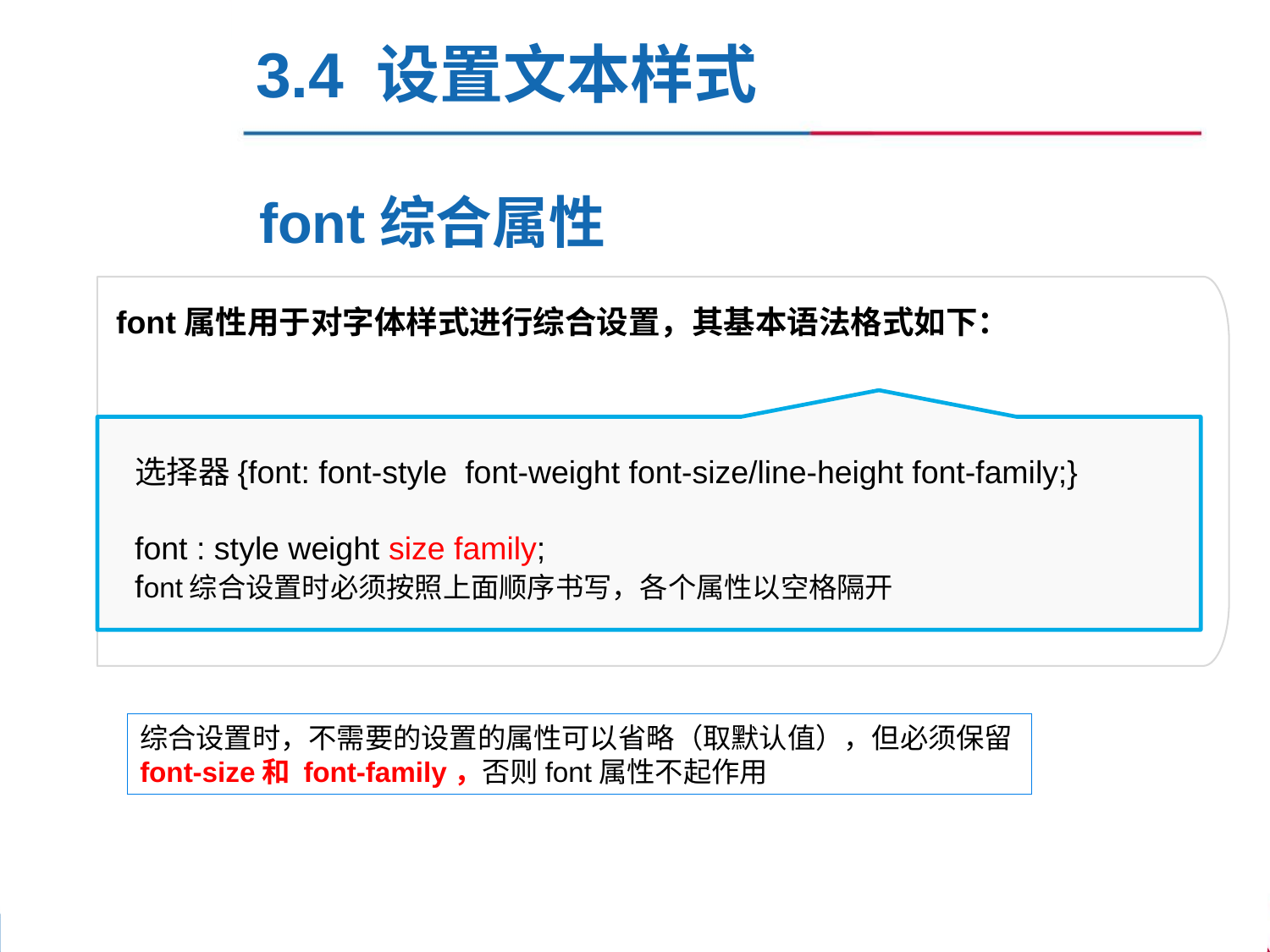

3.4 设置文本样式
font综合属性
font属性用于对字体样式进行综合设置，其基本语法格式如下：

选择器{font: font-style  font-weight font-size/line-height font-family;}

font : style weight size family;
font综合设置时必须按照上面顺序书写，各个属性以空格隔开
综合设置时，不需要的设置的属性可以省略（取默认值），但必须保留
font-size和 font-family，否则font属性不起作用